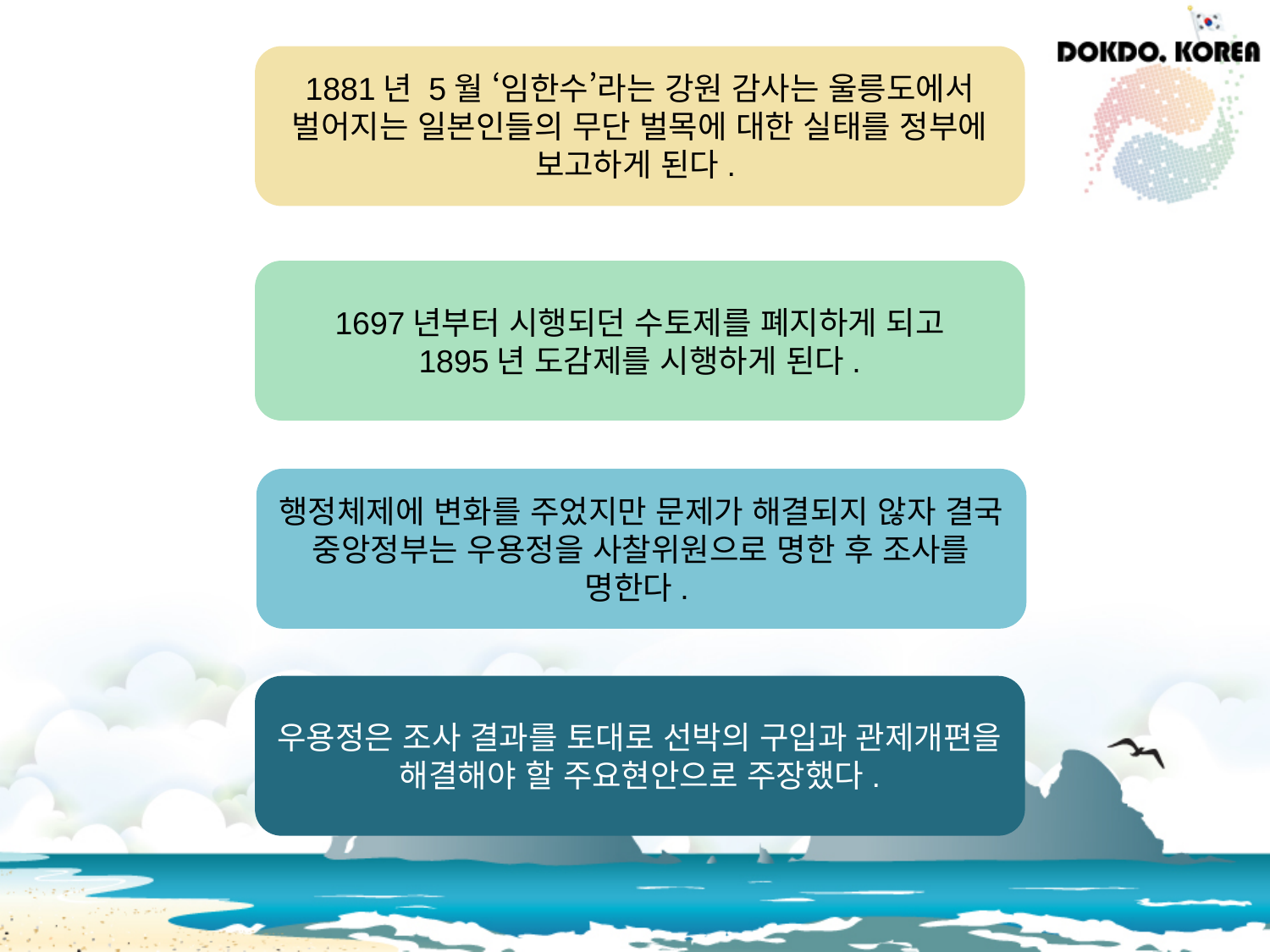

1881년 5월 ‘임한수’라는 강원 감사는 울릉도에서 벌어지는 일본인들의 무단 벌목에 대한 실태를 정부에 보고하게 된다.
1697년부터 시행되던 수토제를 폐지하게 되고
1895년 도감제를 시행하게 된다.
행정체제에 변화를 주었지만 문제가 해결되지 않자 결국 중앙정부는 우용정을 사찰위원으로 명한 후 조사를 명한다.
우용정은 조사 결과를 토대로 선박의 구입과 관제개편을 해결해야 할 주요현안으로 주장했다.